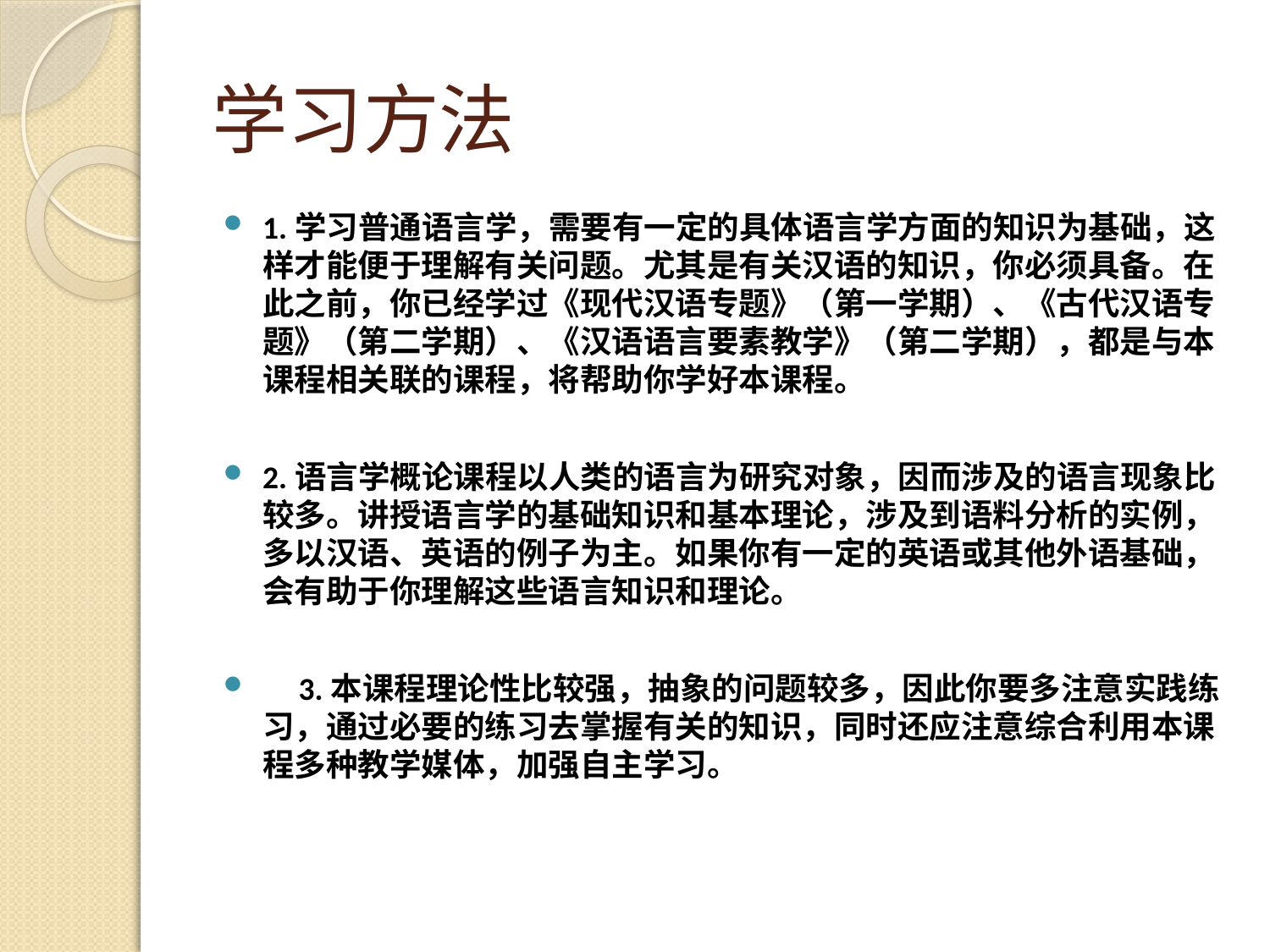

# 学习方法
1.学习普通语言学，需要有一定的具体语言学方面的知识为基础，这样才能便于理解有关问题。尤其是有关汉语的知识，你必须具备。在此之前，你已经学过《现代汉语专题》（第一学期）、《古代汉语专题》（第二学期）、《汉语语言要素教学》（第二学期），都是与本课程相关联的课程，将帮助你学好本课程。

2.语言学概论课程以人类的语言为研究对象，因而涉及的语言现象比较多。讲授语言学的基础知识和基本理论，涉及到语料分析的实例，多以汉语、英语的例子为主。如果你有一定的英语或其他外语基础，会有助于你理解这些语言知识和理论。

     3.本课程理论性比较强，抽象的问题较多，因此你要多注意实践练习，通过必要的练习去掌握有关的知识，同时还应注意综合利用本课程多种教学媒体，加强自主学习。